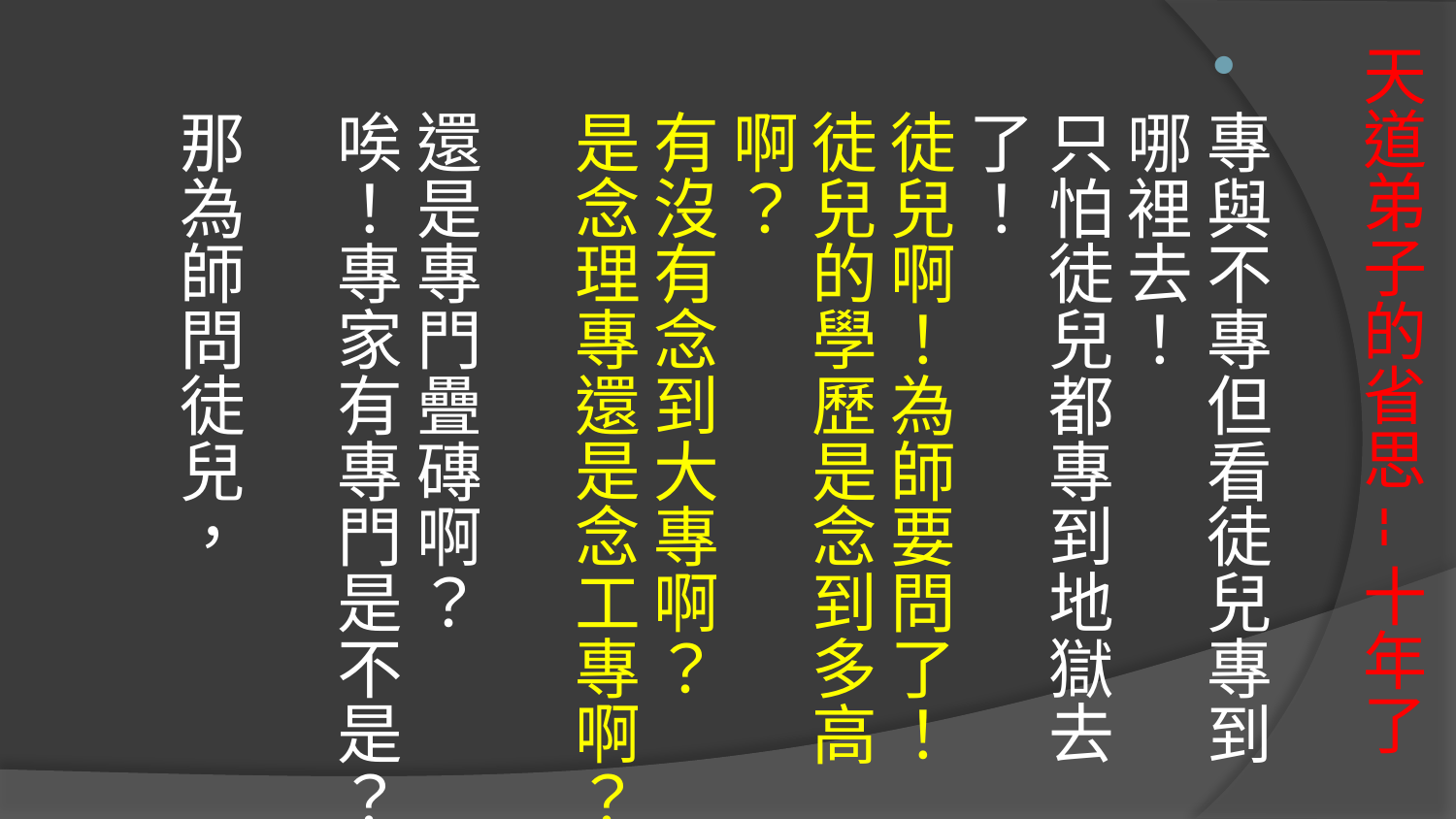

# 天道弟子的省思--十年了
專與不專但看徒兒專到哪裡去！
只怕徒兒都專到地獄去了！
徒兒啊！為師要問了！
徒兒的學歷是念到多高啊？
有沒有念到大專啊？
是念理專還是念工專啊？
還是專門疊磚啊？
唉！專家有專門是不是？
那為師問徒兒，